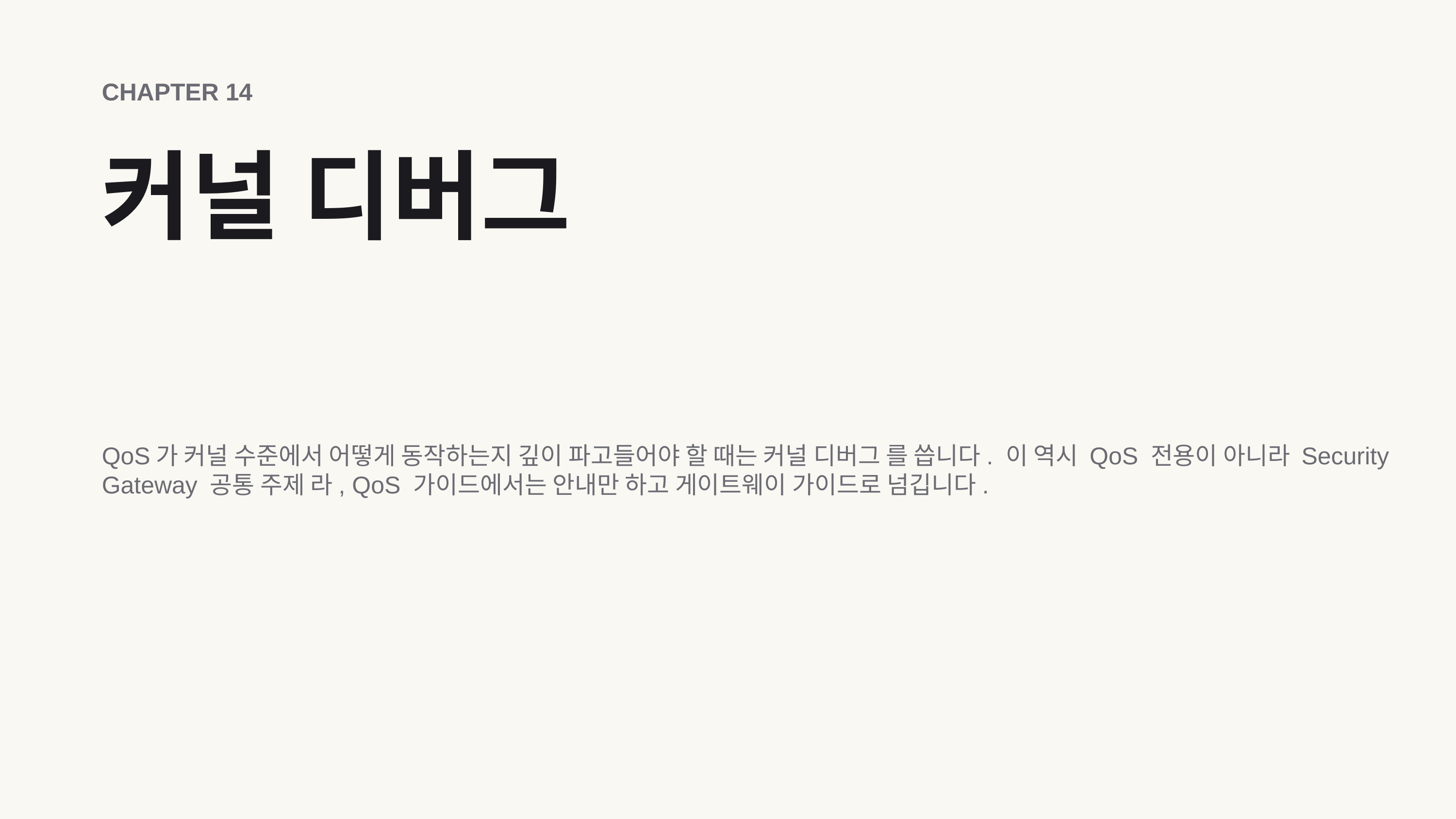

CHAPTER 14
커널 디버그
QoS가 커널 수준에서 어떻게 동작하는지 깊이 파고들어야 할 때는 커널 디버그 를 씁니다. 이 역시 QoS 전용이 아니라 Security Gateway 공통 주제 라, QoS 가이드에서는 안내만 하고 게이트웨이 가이드로 넘깁니다.